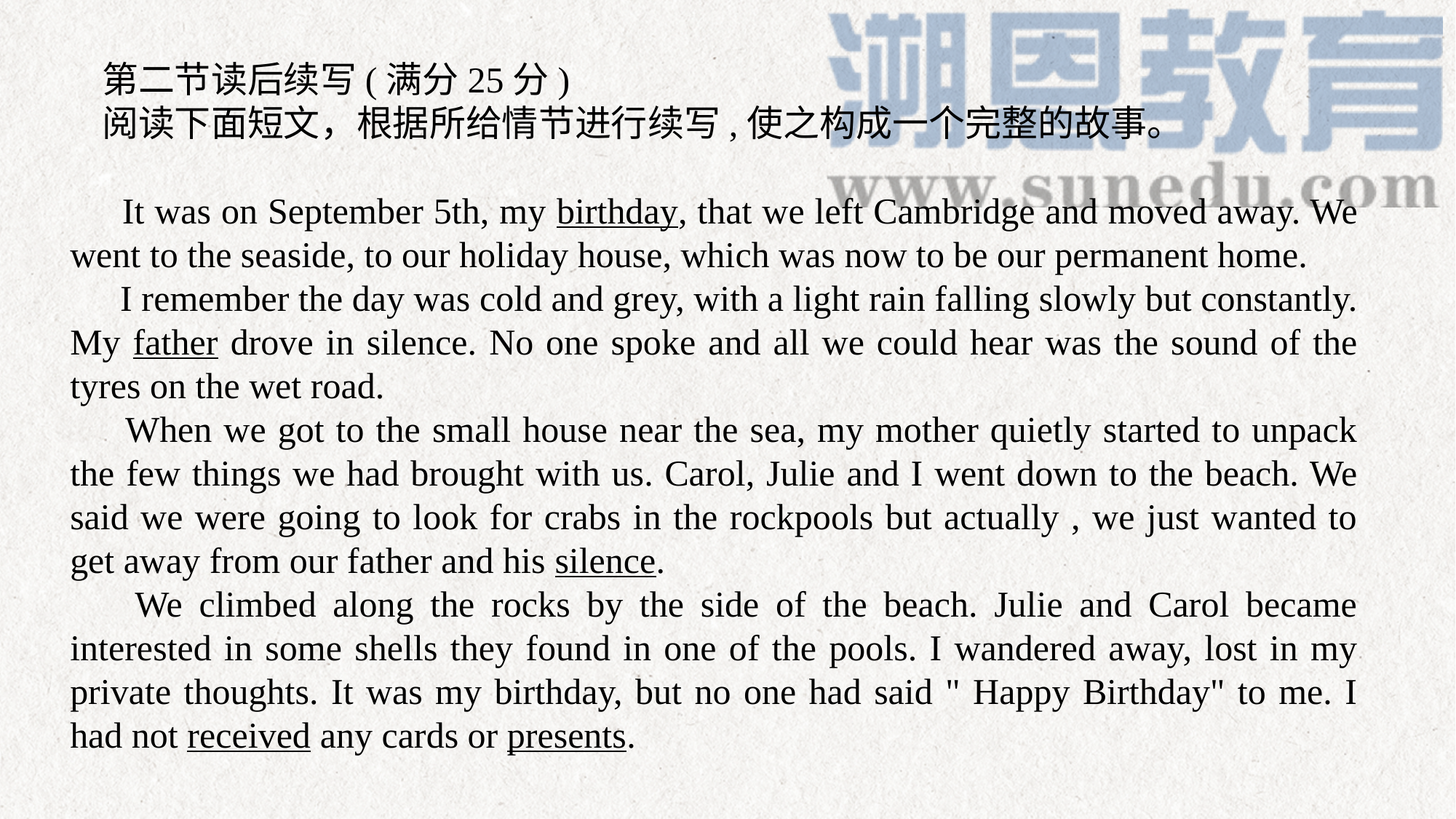

第二节读后续写(满分25分)
阅读下面短文，根据所给情节进行续写,使之构成一个完整的故事。

  It was on September 5th, my birthday, that we left Cambridge and moved away. We went to the seaside, to our holiday house, which was now to be our permanent home.
  I remember the day was cold and grey, with a light rain falling slowly but constantly. My father drove in silence. No one spoke and all we could hear was the sound of the tyres on the wet road.
  When we got to the small house near the sea, my mother quietly started to unpack the few things we had brought with us. Carol, Julie and I went down to the beach. We said we were going to look for crabs in the rockpools but actually , we just wanted to get away from our father and his silence.
  We climbed along the rocks by the side of the beach. Julie and Carol became interested in some shells they found in one of the pools. I wandered away, lost in my private thoughts. It was my birthday, but no one had said " Happy Birthday" to me. I had not received any cards or presents.